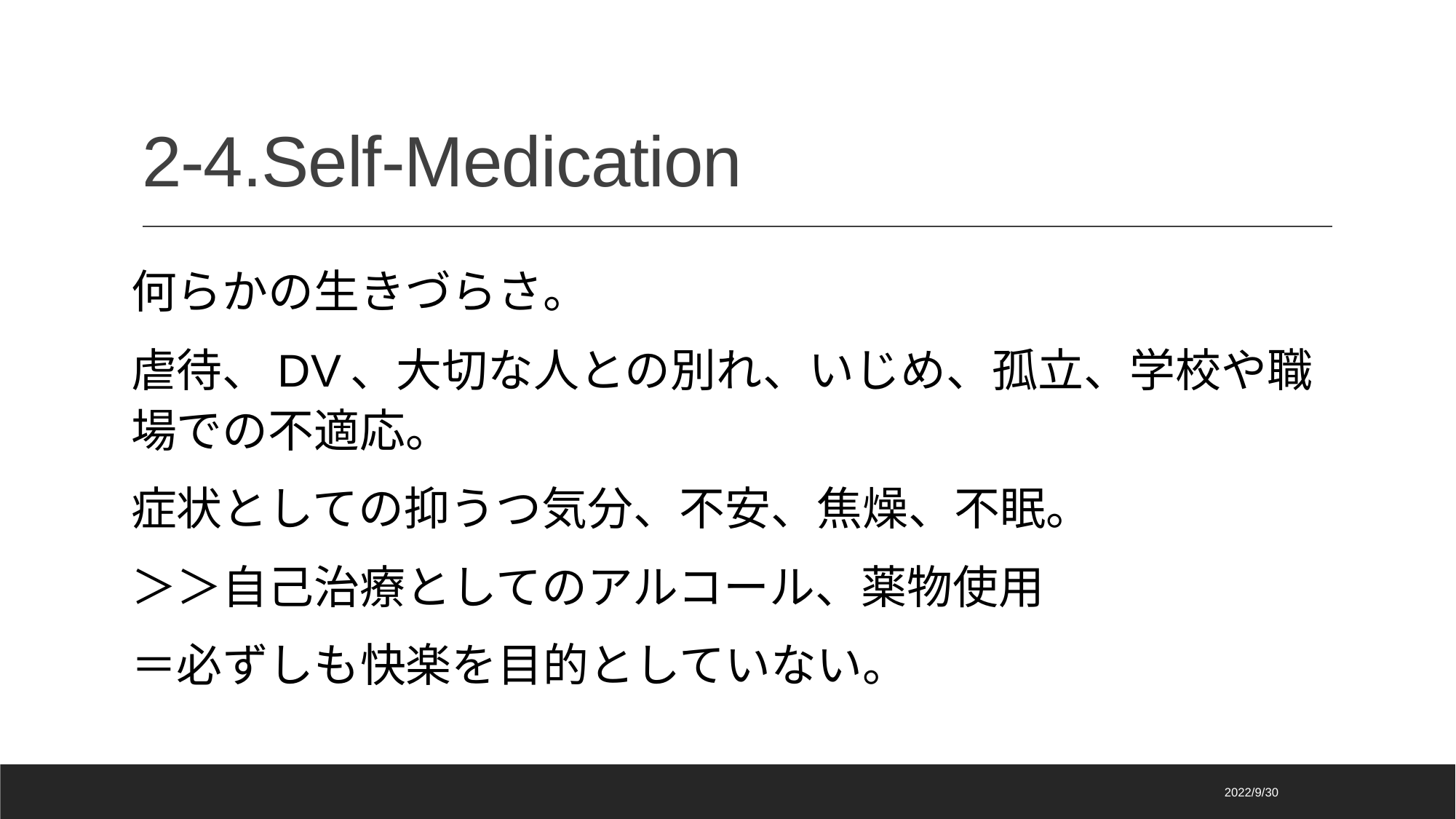

# 2-4.Self-Medication
何らかの生きづらさ。
虐待、DV、大切な人との別れ、いじめ、孤立、学校や職場での不適応。
症状としての抑うつ気分、不安、焦燥、不眠。
＞＞自己治療としてのアルコール、薬物使用
＝必ずしも快楽を目的としていない。
2022/9/30